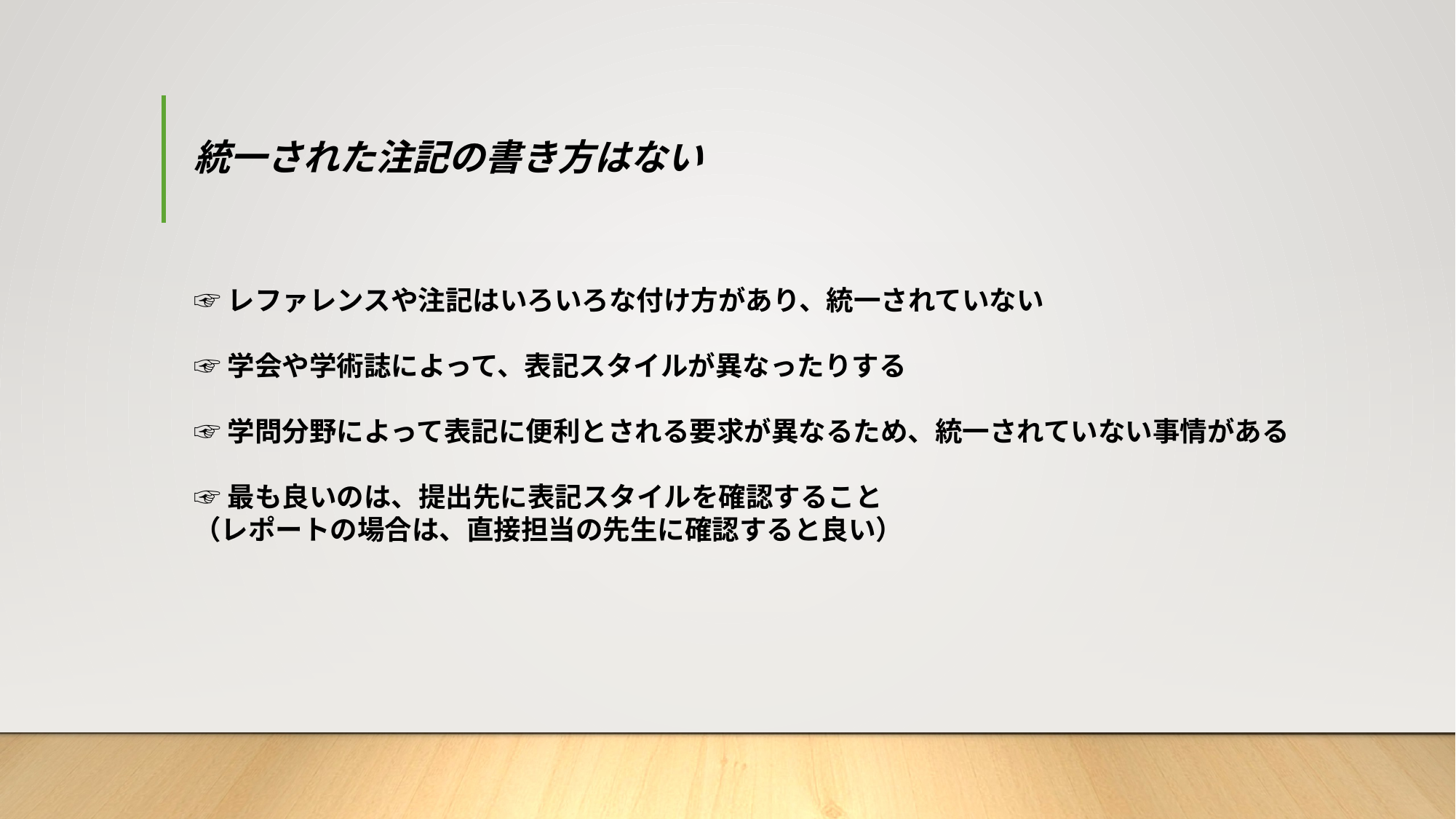

# 統一された注記の書き方はない
☞レファレンスや注記はいろいろな付け方があり、統一されていない

☞学会や学術誌によって、表記スタイルが異なったりする

☞学問分野によって表記に便利とされる要求が異なるため、統一されていない事情がある

☞最も良いのは、提出先に表記スタイルを確認すること
（レポートの場合は、直接担当の先生に確認すると良い）